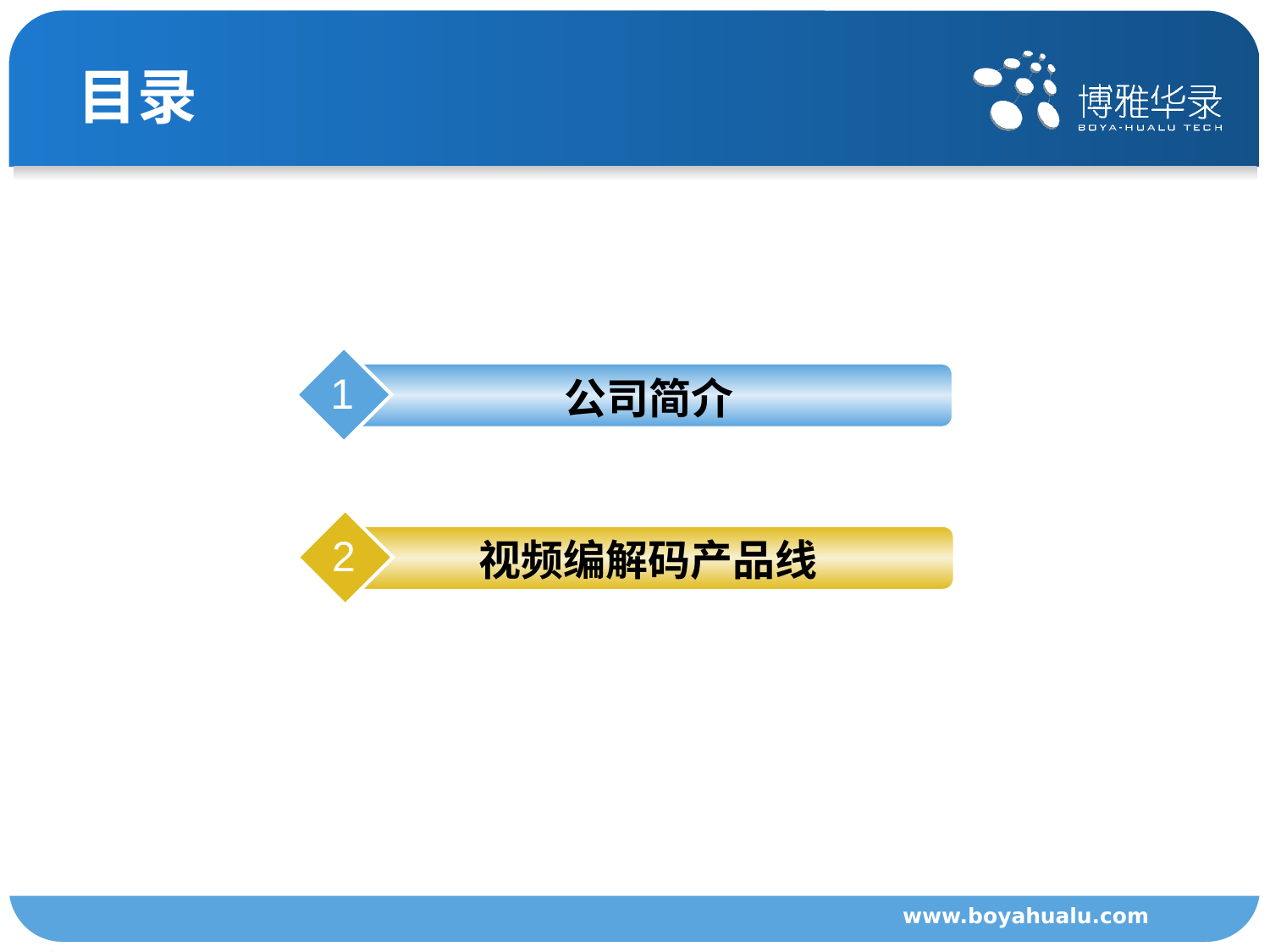

# 目录

1

公司简介

2

视频编解码产品线
www.boyahualu.com